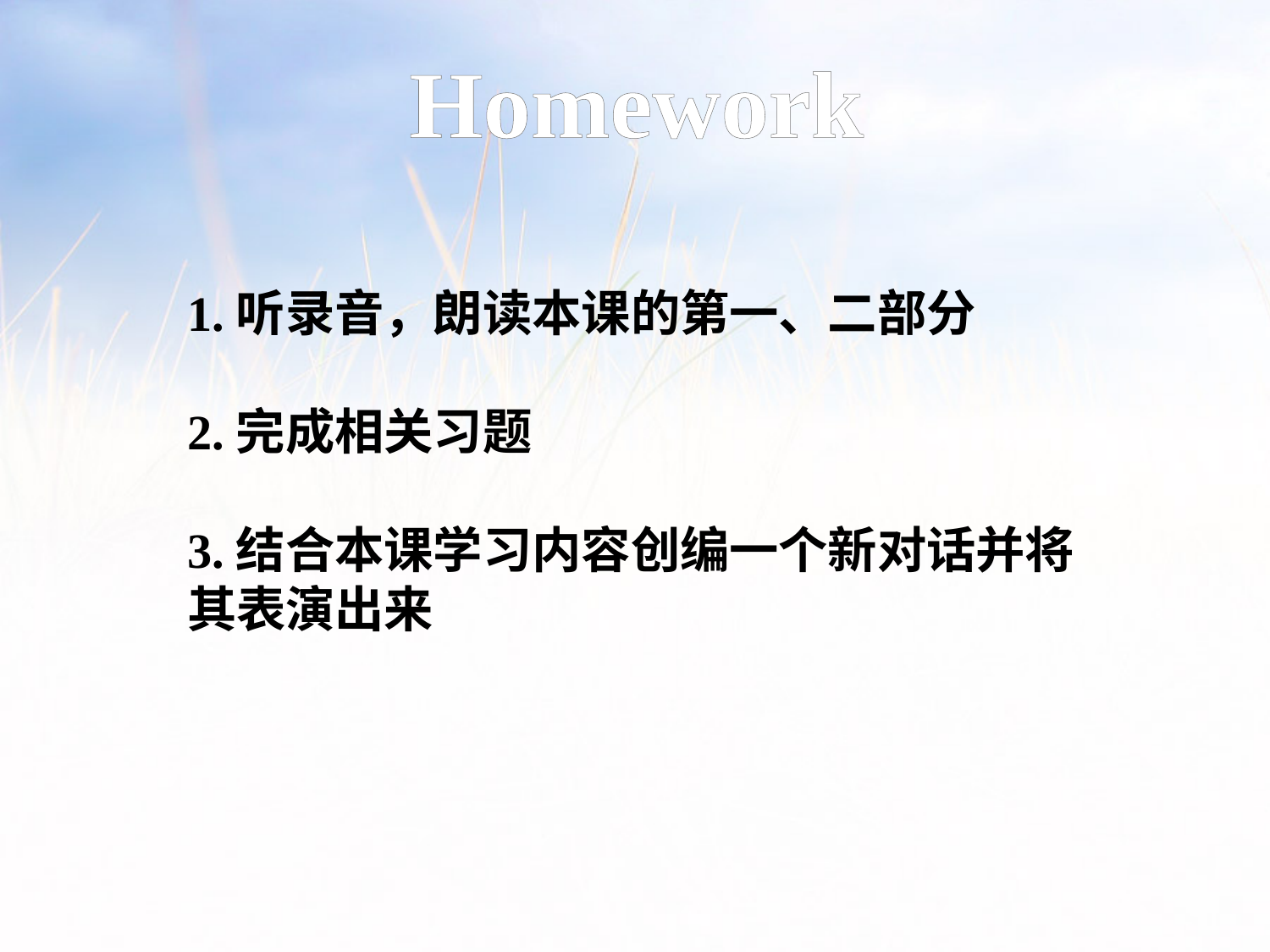

Homework
1.听录音，朗读本课的第一、二部分

2.完成相关习题

3.结合本课学习内容创编一个新对话并将其表演出来